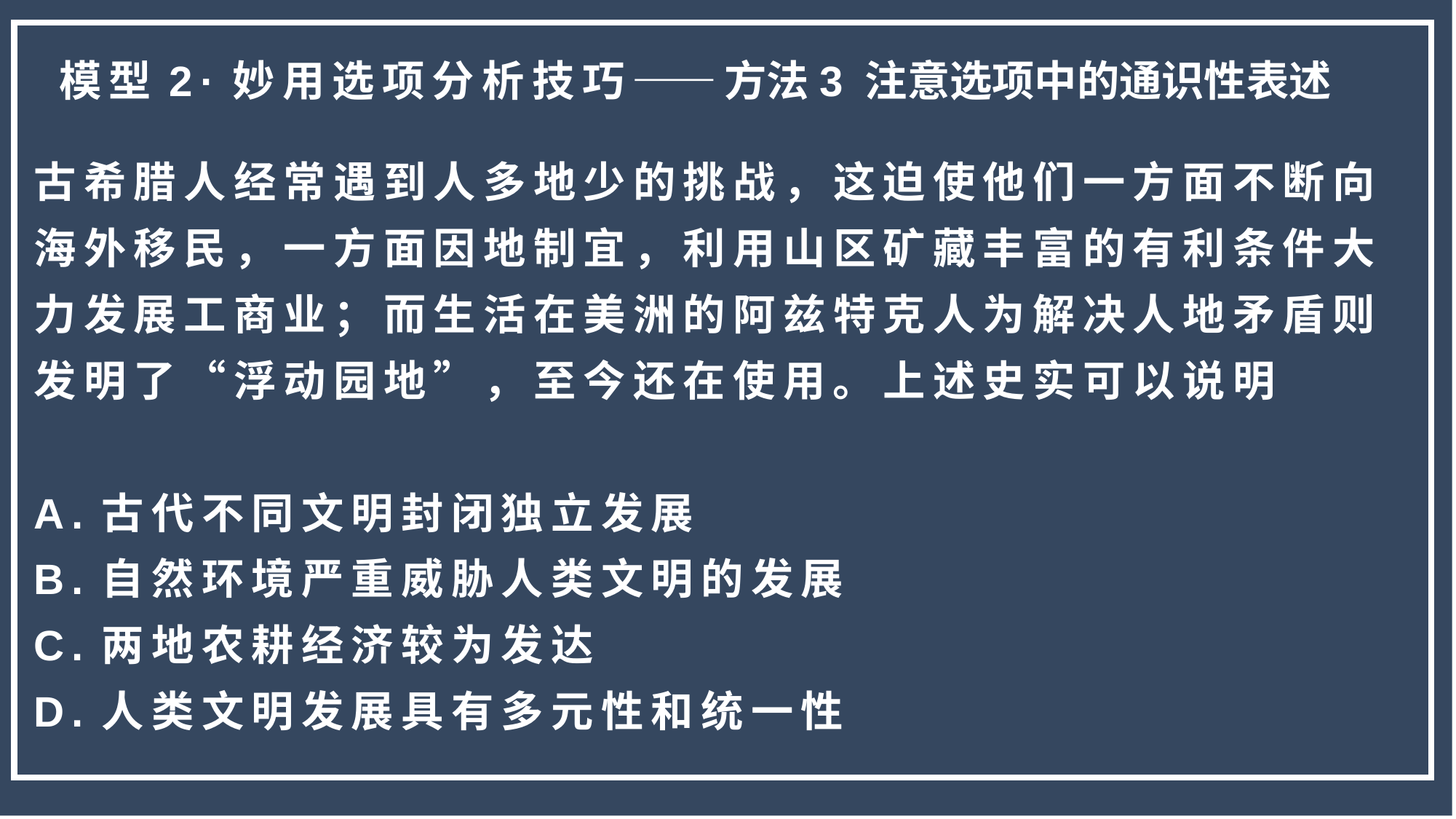

模型2·妙用选项分析技巧——方法3 注意选项中的通识性表述
古希腊人经常遇到人多地少的挑战，这迫使他们一方面不断向海外移民，一方面因地制宜，利用山区矿藏丰富的有利条件大力发展工商业；而生活在美洲的阿兹特克人为解决人地矛盾则发明了“浮动园地”，至今还在使用。上述史实可以说明

A.古代不同文明封闭独立发展
B.自然环境严重威胁人类文明的发展
C.两地农耕经济较为发达
D.人类文明发展具有多元性和统一性